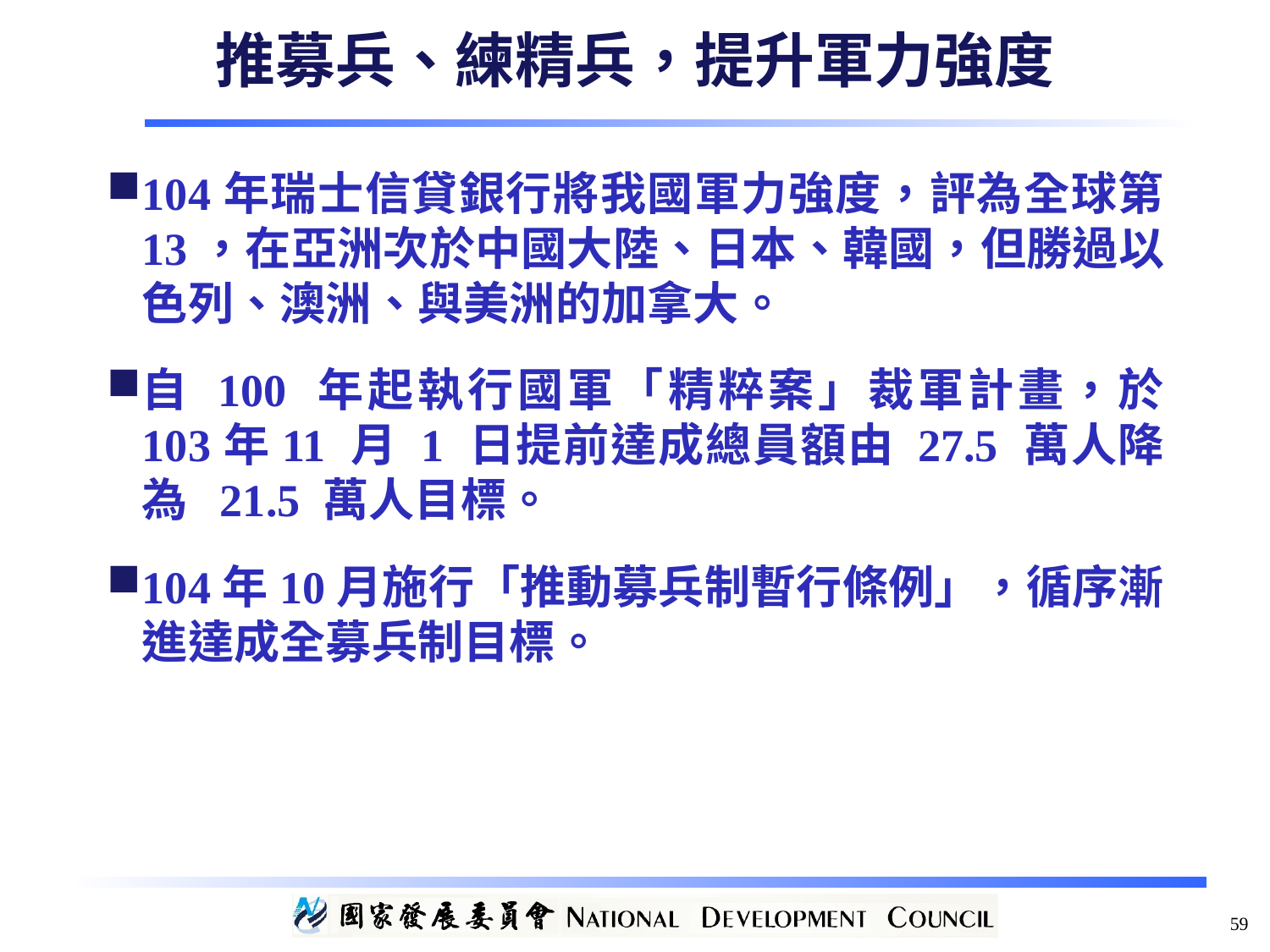

推募兵、練精兵，提升軍力強度
104年瑞士信貸銀行將我國軍力強度，評為全球第 13，在亞洲次於中國大陸、日本、韓國，但勝過以色列、澳洲、與美洲的加拿大。
自 100 年起執行國軍「精粹案」裁軍計畫，於 103年11 月 1 日提前達成總員額由 27.5 萬人降為  21.5 萬人目標。
104年10月施行「推動募兵制暫行條例」，循序漸進達成全募兵制目標。
59